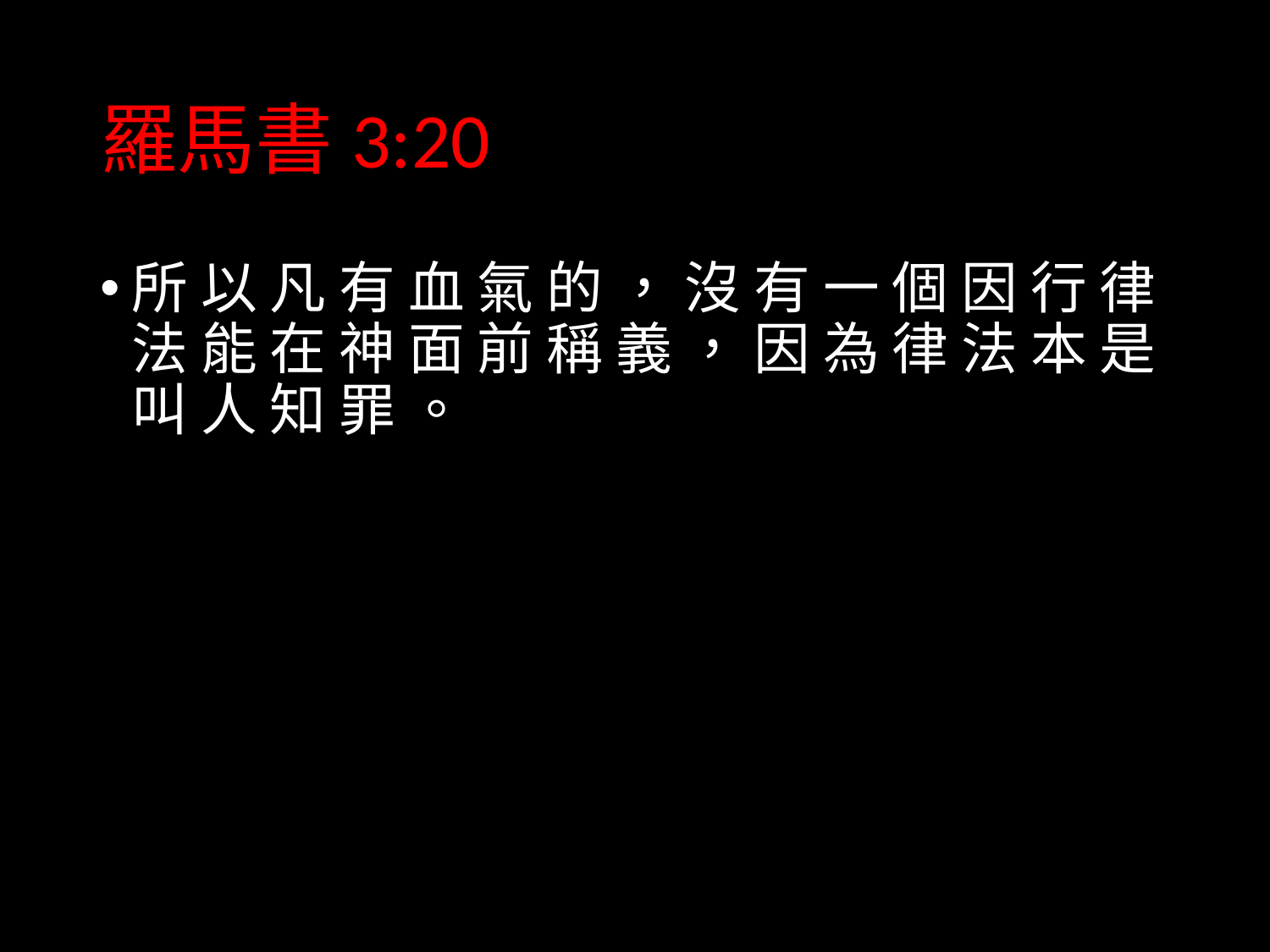

# 羅馬書3:20
所 以 凡 有 血 氣 的 ， 沒 有 一 個 因 行 律 法 能 在 神 面 前 稱 義 ， 因 為 律 法 本 是 叫 人 知 罪 。